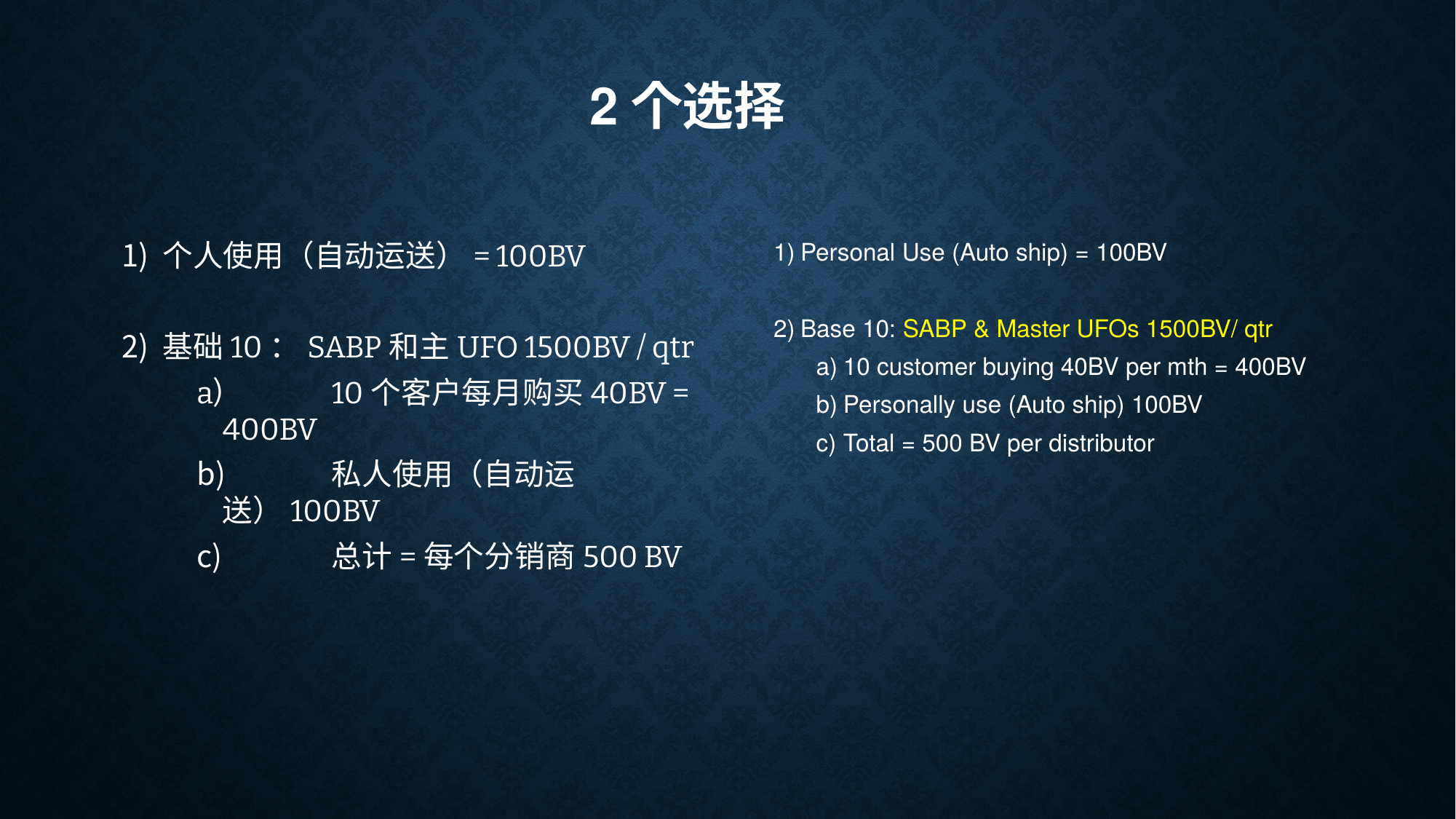

# 2个选择
个人使用（自动运送）= 100BV

基础10：SABP和主UFO 1500BV / qtr
	10个客户每月购买40BV = 400BV
	私人使用（自动运送）100BV
	总计=每个分销商500 BV
Personal Use (Auto ship) = 100BV

Base 10: SABP & Master UFOs 1500BV/ qtr
10 customer buying 40BV per mth = 400BV
Personally use (Auto ship) 100BV
Total = 500 BV per distributor